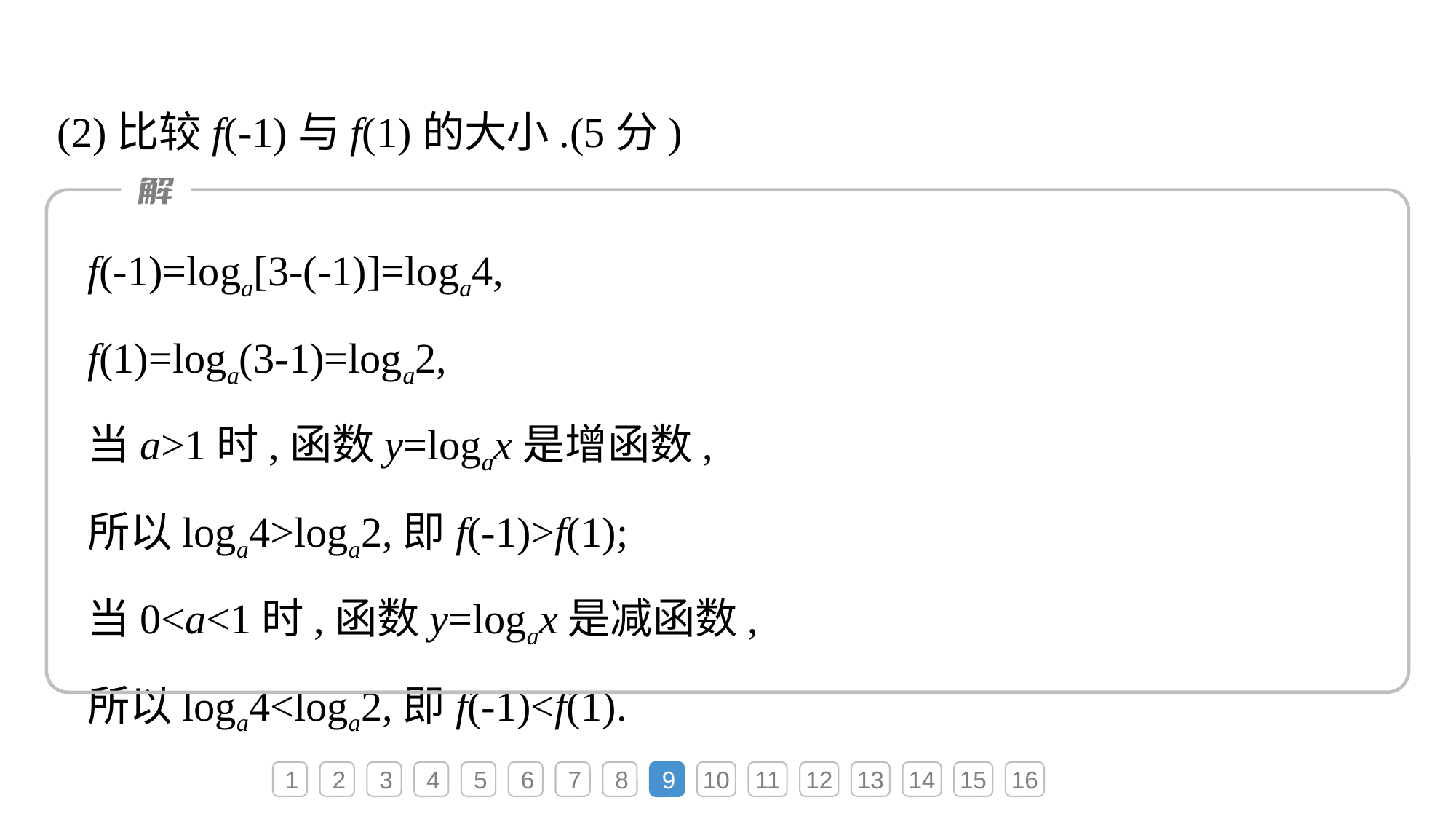

(2)比较f(-1)与f(1)的大小.(5分)

f(-1)=loga[3-(-1)]=loga4,
f(1)=loga(3-1)=loga2,
当a>1时,函数y=logax是增函数,
所以loga4>loga2,即f(-1)>f(1);
当0<a<1时,函数y=logax是减函数,
所以loga4<loga2,即f(-1)<f(1).
1
2
3
4
5
6
7
8
9
10
11
12
13
14
15
16